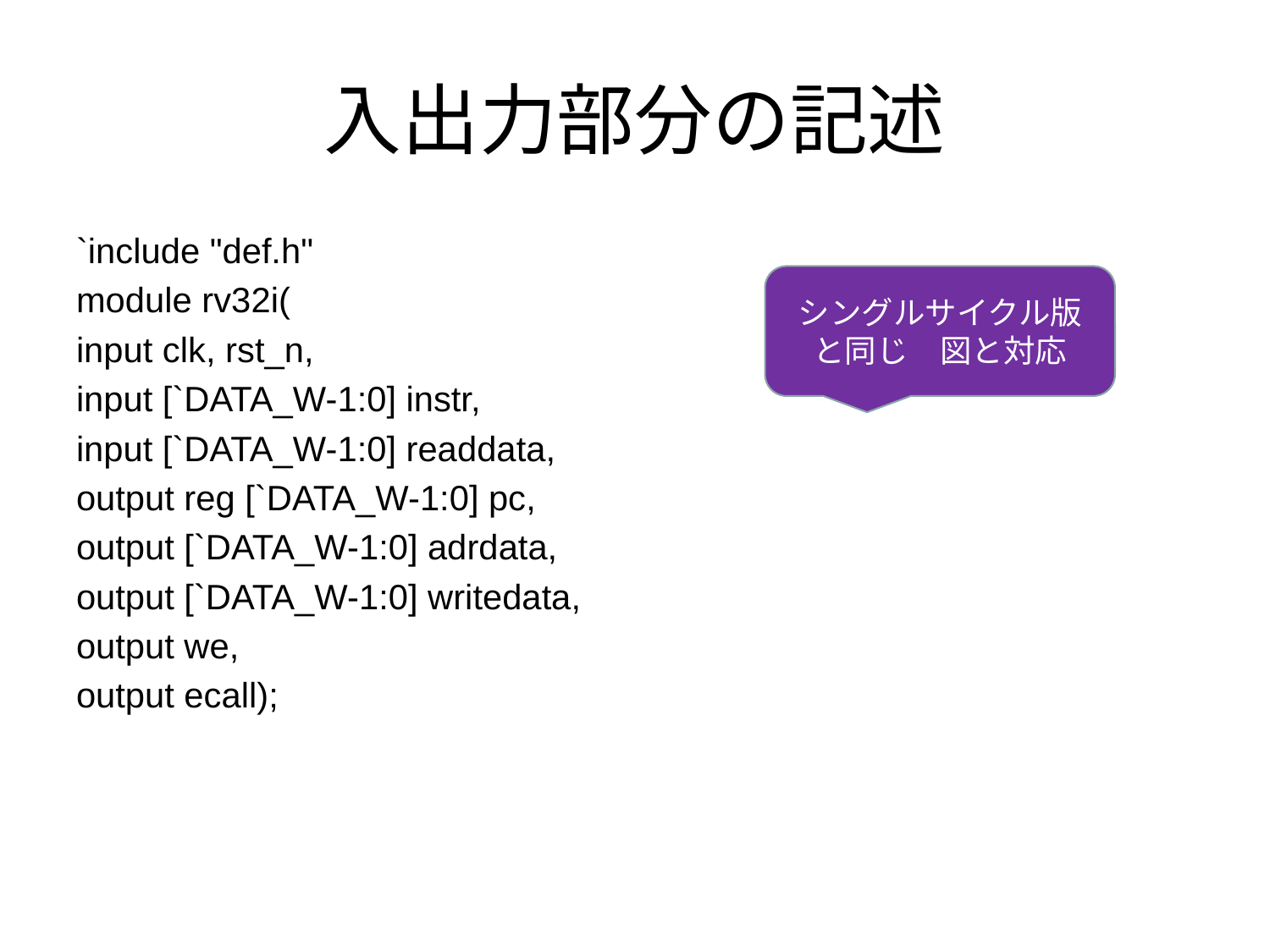

# 入出力部分の記述
`include "def.h"
module rv32i(
input clk, rst_n,
input [`DATA_W-1:0] instr,
input [`DATA_W-1:0] readdata,
output reg [`DATA_W-1:0] pc,
output [`DATA_W-1:0] adrdata,
output [`DATA_W-1:0] writedata,
output we,
output ecall);

シングルサイクル版と同じ　図と対応